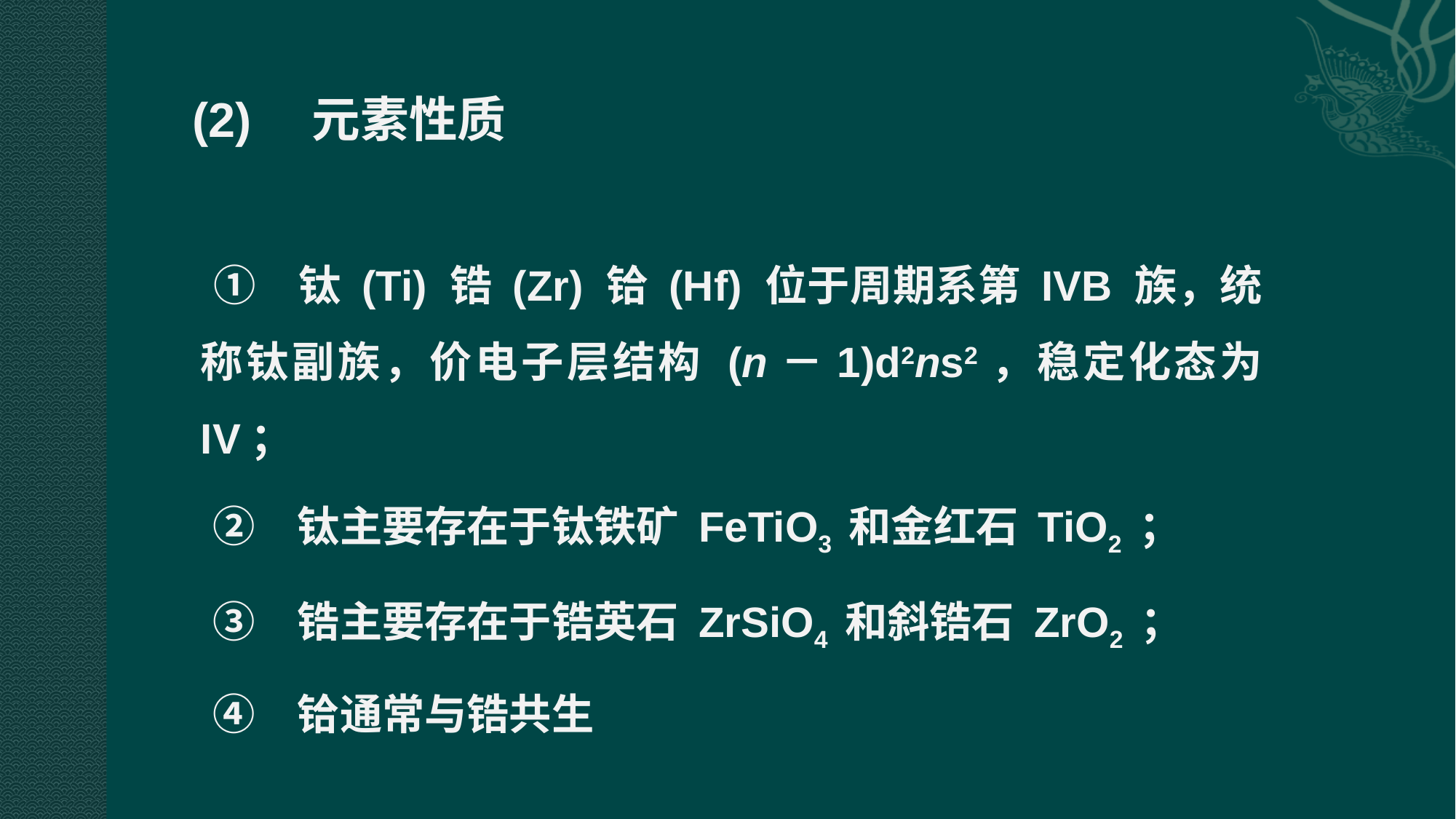

(2)　元素性质
　　①　钛 (Ti) 锆 (Zr) 铪 (Hf) 位于周期系第 IVB 族，统称钛副族，价电子层结构 (n－1)d2ns2，稳定化态为 IV；
　　②　钛主要存在于钛铁矿 FeTiO3 和金红石 TiO2 ；
　　③　锆主要存在于锆英石 ZrSiO4 和斜锆石 ZrO2 ；
　　④　铪通常与锆共生